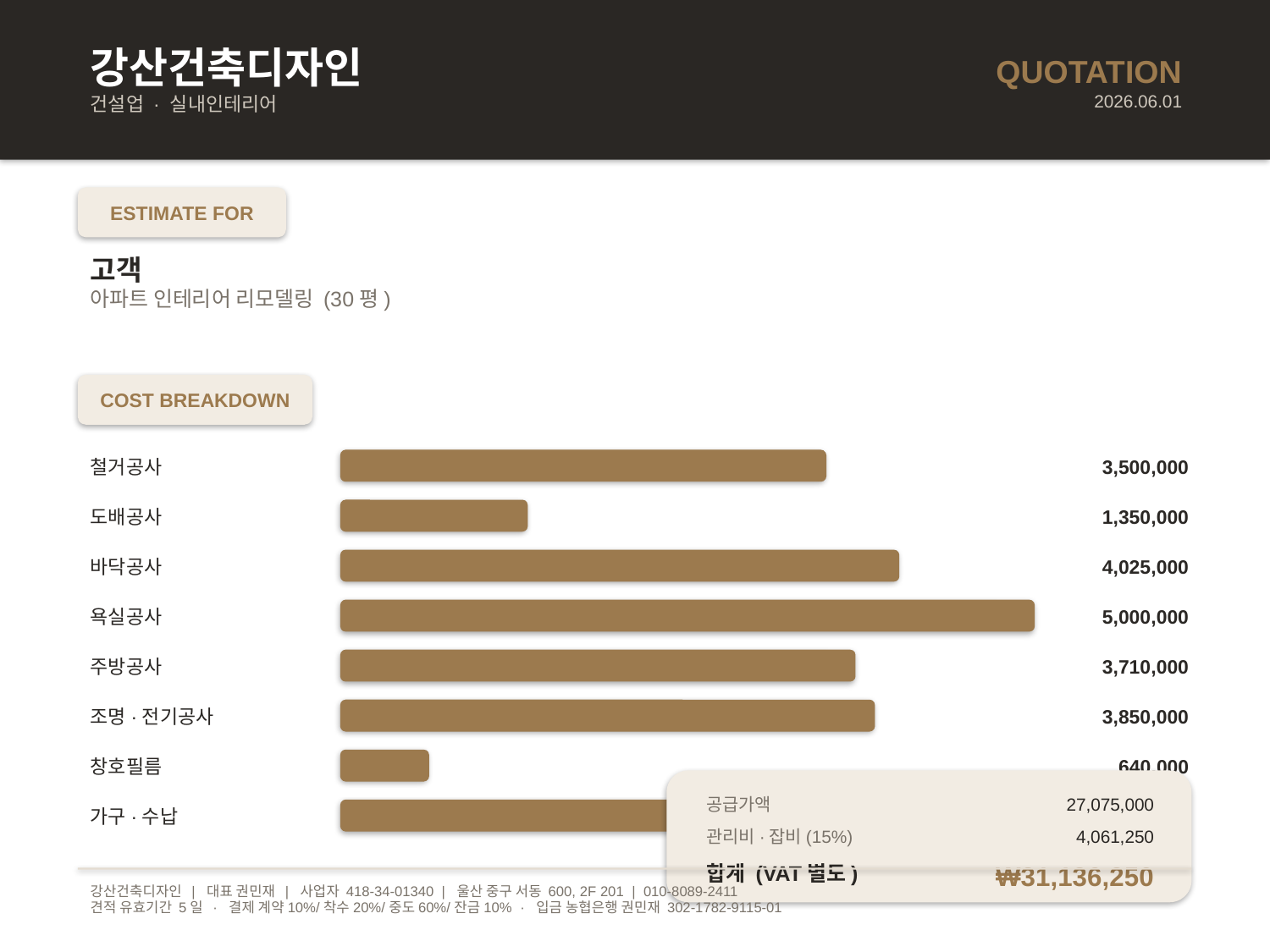

강산건축디자인
건설업 · 실내인테리어
QUOTATION
2026.06.01

ESTIMATE FOR
고객
아파트 인테리어 리모델링 (30평)

COST BREAKDOWN
철거공사
3,500,000

도배공사
1,350,000

바닥공사
4,025,000

욕실공사
5,000,000

주방공사
3,710,000

조명·전기공사
3,850,000

창호필름
640,000

공급가액
27,075,000
가구·수납
4,100,000

관리비·잡비(15%)
4,061,250
합계 (VAT별도)
₩31,136,250

강산건축디자인  |  대표 권민재  |  사업자 418-34-01340  |  울산 중구 서동 600, 2F 201  |  010-8089-2411
견적 유효기간 5일  ·  결제 계약10%/착수20%/중도60%/잔금10%  ·  입금 농협은행 권민재 302-1782-9115-01